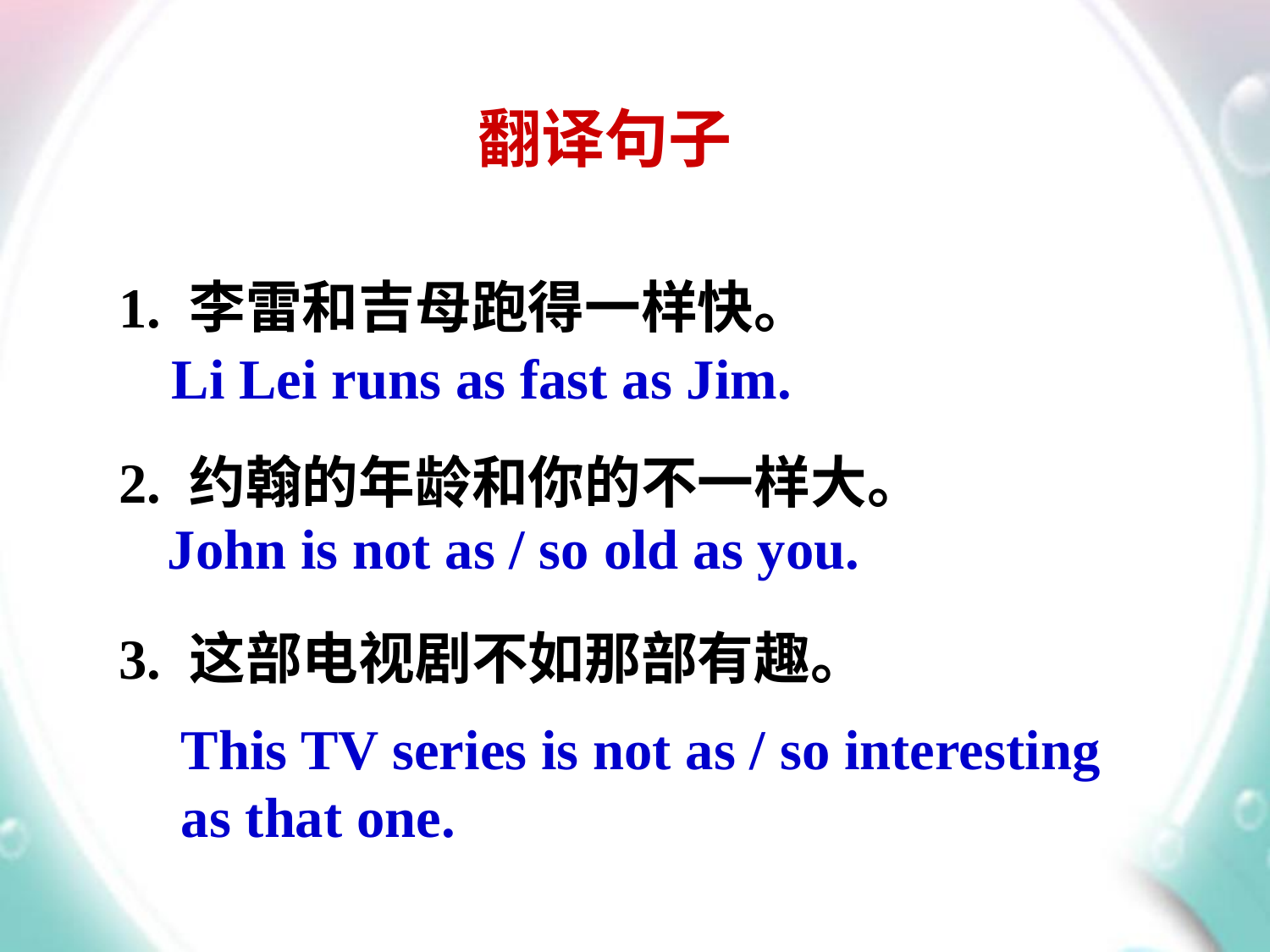

翻译句子

    1. 李雷和吉母跑得一样快。

    2. 约翰的年龄和你的不一样大。

    3. 这部电视剧不如那部有趣。

 Li Lei runs as fast as Jim.
John is not as / so old as you.
This TV series is not as / so interesting
as that one.